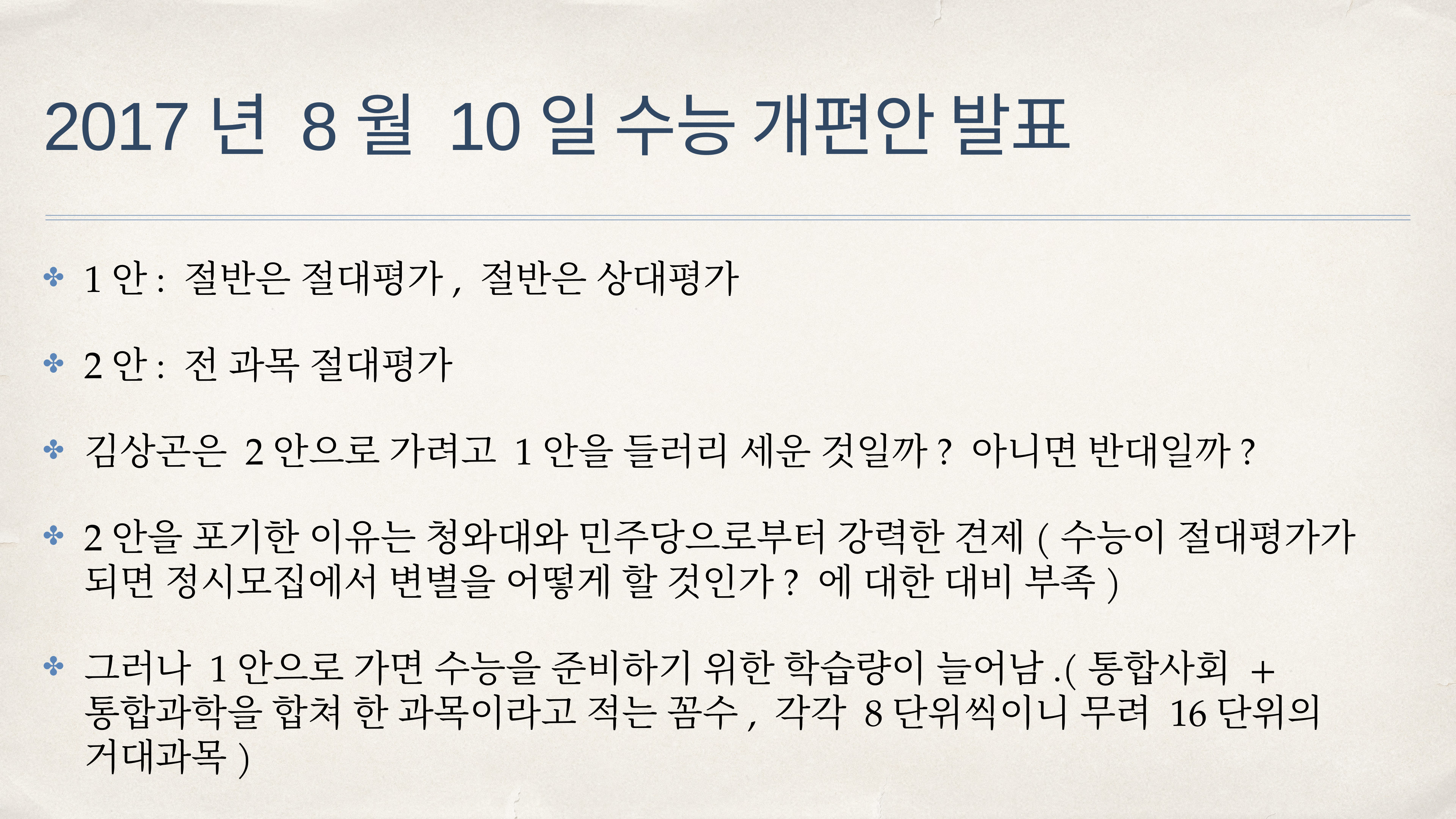

# 2017년 8월 10일 수능 개편안 발표
1안: 절반은 절대평가, 절반은 상대평가
2안: 전 과목 절대평가
김상곤은 2안으로 가려고 1안을 들러리 세운 것일까? 아니면 반대일까?
2안을 포기한 이유는 청와대와 민주당으로부터 강력한 견제(수능이 절대평가가 되면 정시모집에서 변별을 어떻게 할 것인가? 에 대한 대비 부족)
그러나 1안으로 가면 수능을 준비하기 위한 학습량이 늘어남.(통합사회 + 통합과학을 합쳐 한 과목이라고 적는 꼼수, 각각 8단위씩이니 무려 16단위의 거대과목)